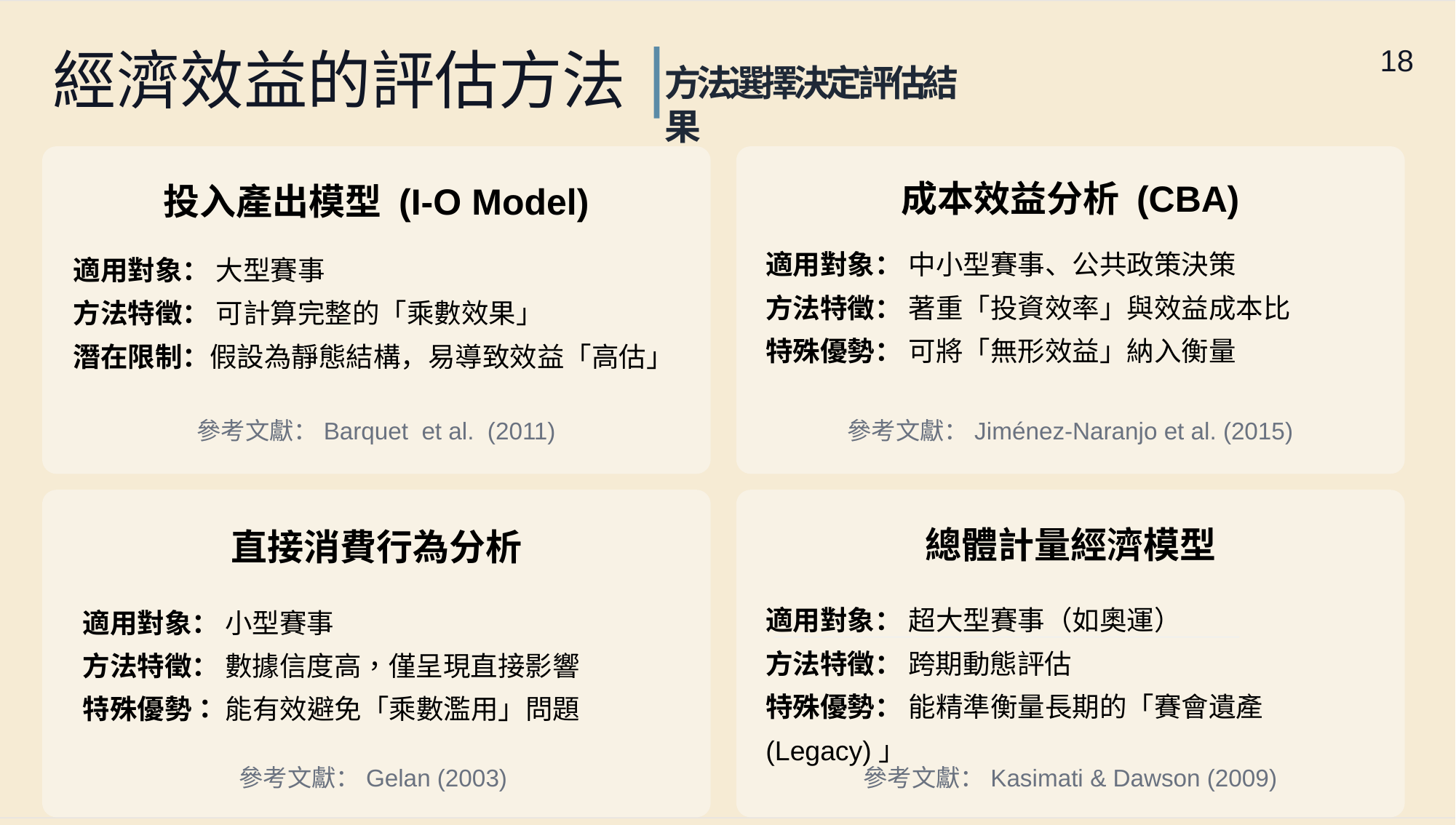

18
經濟效益的評估方法

方法選擇決定評估結果

成本效益分析 (CBA)
投入產出模型 (I-O Model)
適用對象： 中小型賽事、公共政策決策
方法特徵： 著重「投資效率」與效益成本比
特殊優勢： 可將「無形效益」納入衡量
適用對象： 大型賽事
方法特徵： 可計算完整的「乘數效果」
潛在限制：假設為靜態結構，易導致效益「高估」
參考文獻：Barquet  et al.  (2011)
參考文獻：Jiménez-Naranjo et al. (2015)

總體計量經濟模型
直接消費行為分析
適用對象： 超大型賽事（如奧運）
方法特徵： 跨期動態評估
特殊優勢： 能精準衡量長期的「賽會遺產 (Legacy)」
適用對象： 小型賽事
方法特徵： 數據信度高，僅呈現直接影響
特殊優勢： 能有效避免「乘數濫用」問題

參考文獻：Gelan (2003)
參考文獻：Kasimati & Dawson (2009)